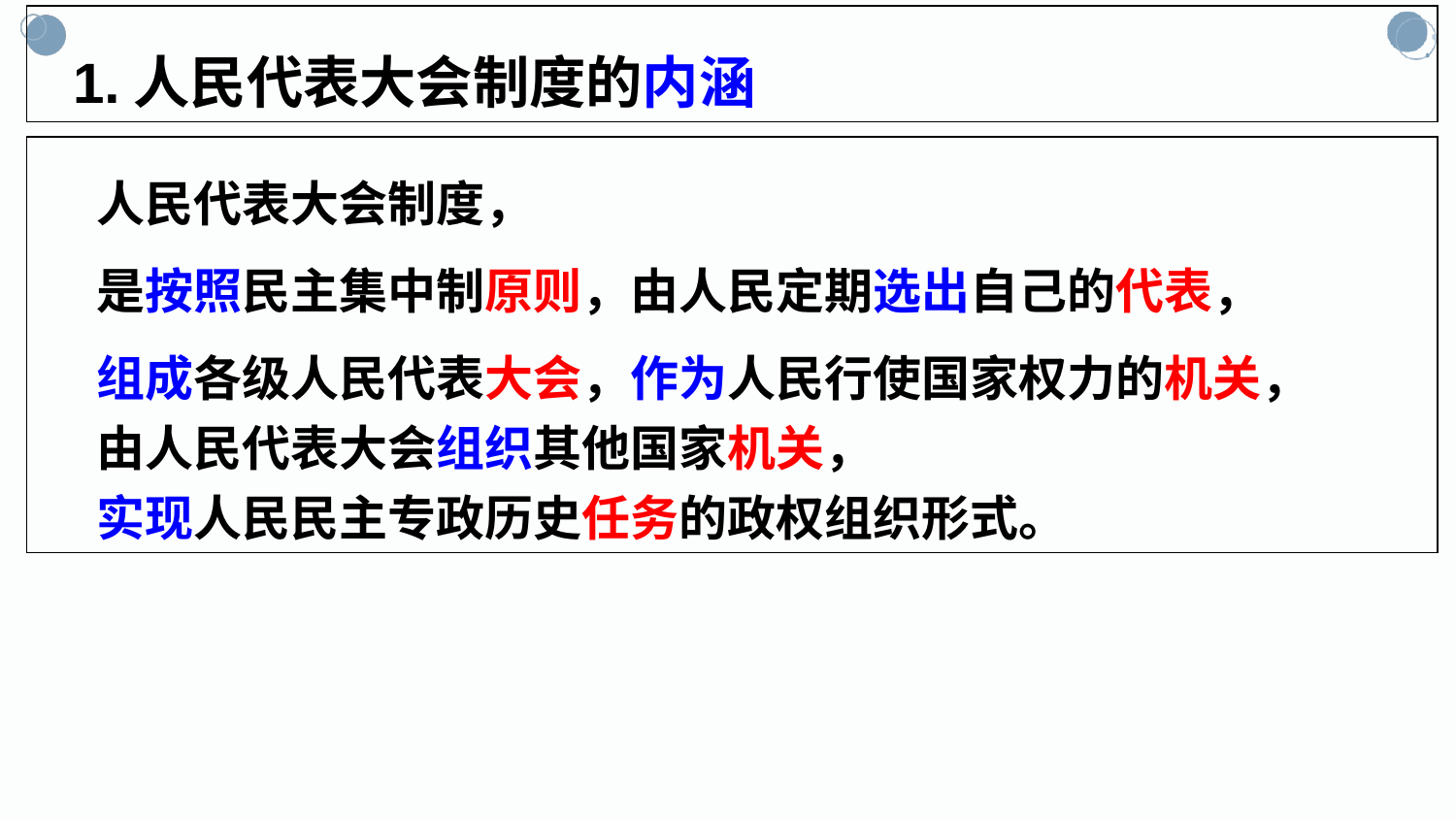

1.人民代表大会制度的内涵
    人民代表大会制度，
    是按照民主集中制原则，由人民定期选出自己的代表，
    组成各级人民代表大会，作为人民行使国家权力的机关，
    由人民代表大会组织其他国家机关，
    实现人民民主专政历史任务的政权组织形式。